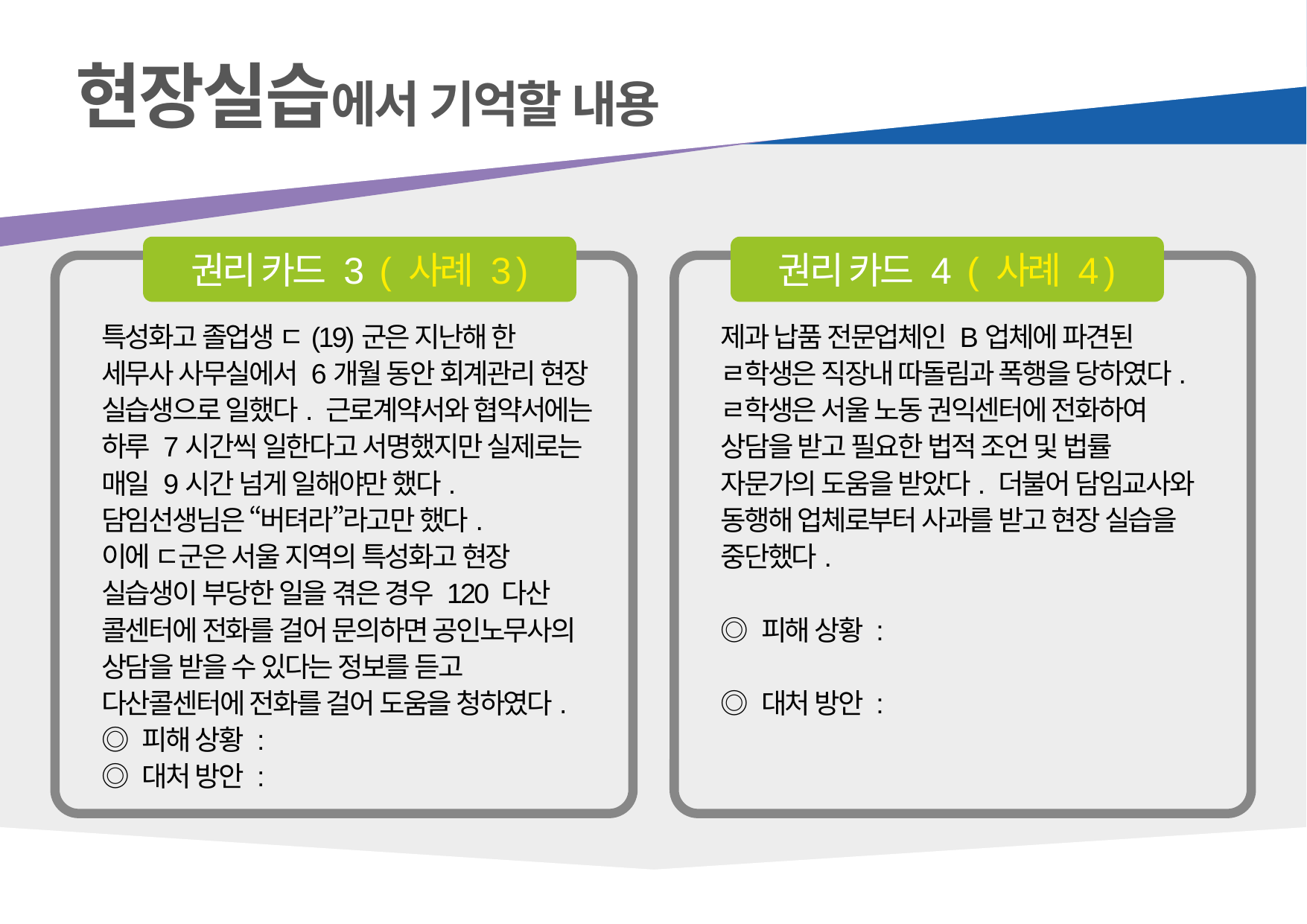

현장실습에서 기억할 내용
권리 카드 3  ( 사례 3 )
권리 카드 4  ( 사례 4 )
특성화고 졸업생 ㄷ(19)군은 지난해 한
세무사 사무실에서 6개월 동안 회계관리 현장
실습생으로 일했다. 근로계약서와 협약서에는
하루 7시간씩 일한다고 서명했지만 실제로는
매일 9시간 넘게 일해야만 했다.
담임선생님은 “버텨라”라고만 했다.
이에 ㄷ군은 서울 지역의 특성화고 현장
실습생이 부당한 일을 겪은 경우 120 다산
콜센터에 전화를 걸어 문의하면 공인노무사의
상담을 받을 수 있다는 정보를 듣고
다산콜센터에 전화를 걸어 도움을 청하였다.
◎ 피해 상황 :
◎ 대처 방안 :
제과 납품 전문업체인 B업체에 파견된
ㄹ학생은 직장내 따돌림과 폭행을 당하였다.
ㄹ학생은 서울 노동 권익센터에 전화하여
상담을 받고 필요한 법적 조언 및 법률
자문가의 도움을 받았다. 더불어 담임교사와
동행해 업체로부터 사과를 받고 현장 실습을
중단했다.

◎ 피해 상황 :

◎ 대처 방안 :